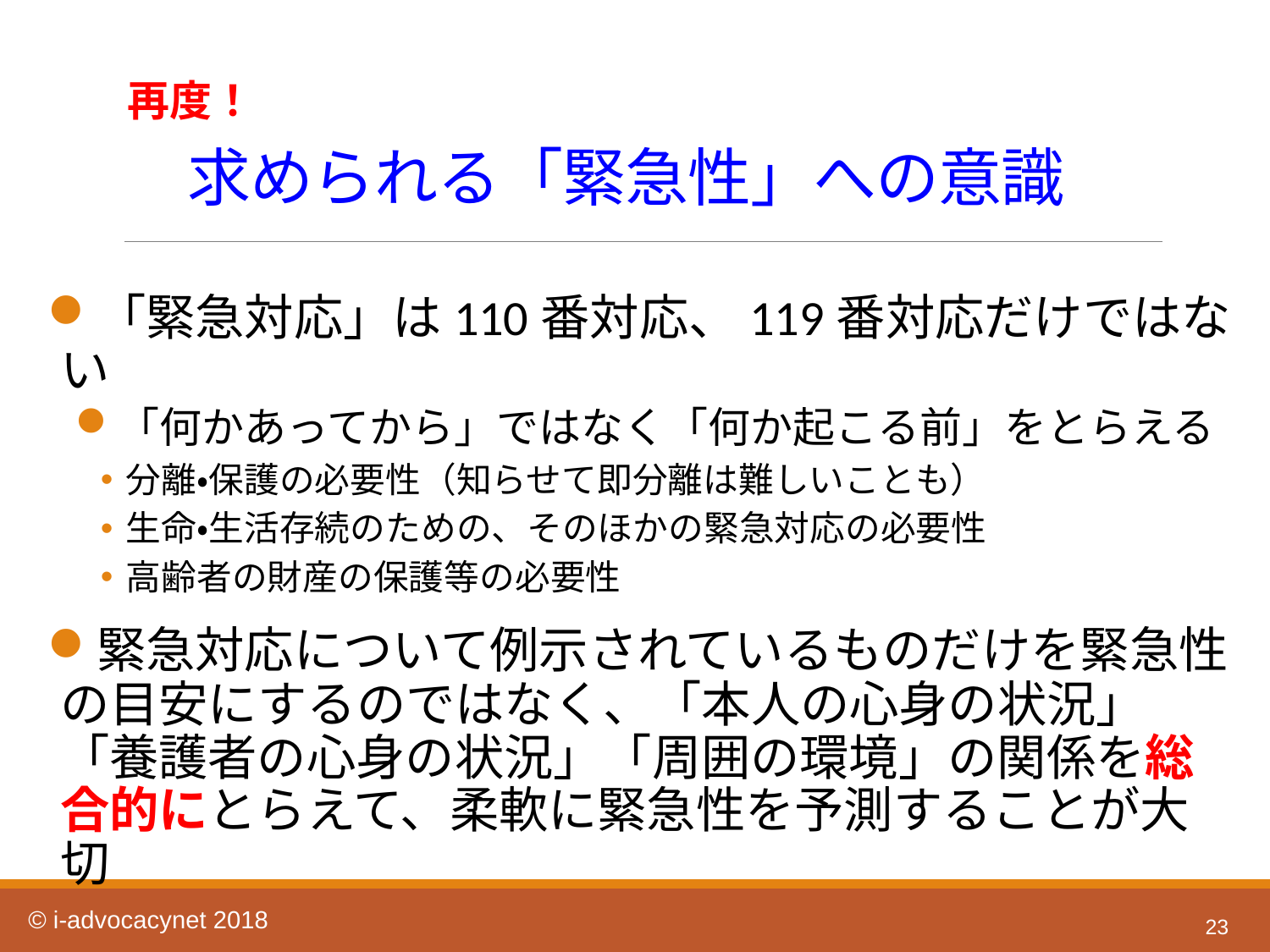

再度！
求められる「緊急性」への意識
「緊急対応」は110番対応、119番対応だけではない
「何かあってから」ではなく「何か起こる前」をとらえる
分離・保護の必要性（知らせて即分離は難しいことも）
生命・生活存続のための、そのほかの緊急対応の必要性
高齢者の財産の保護等の必要性
緊急対応について例示されているものだけを緊急性の目安にするのではなく、「本人の心身の状況」「養護者の心身の状況」「周囲の環境」の関係を総合的にとらえて、柔軟に緊急性を予測することが大切
23